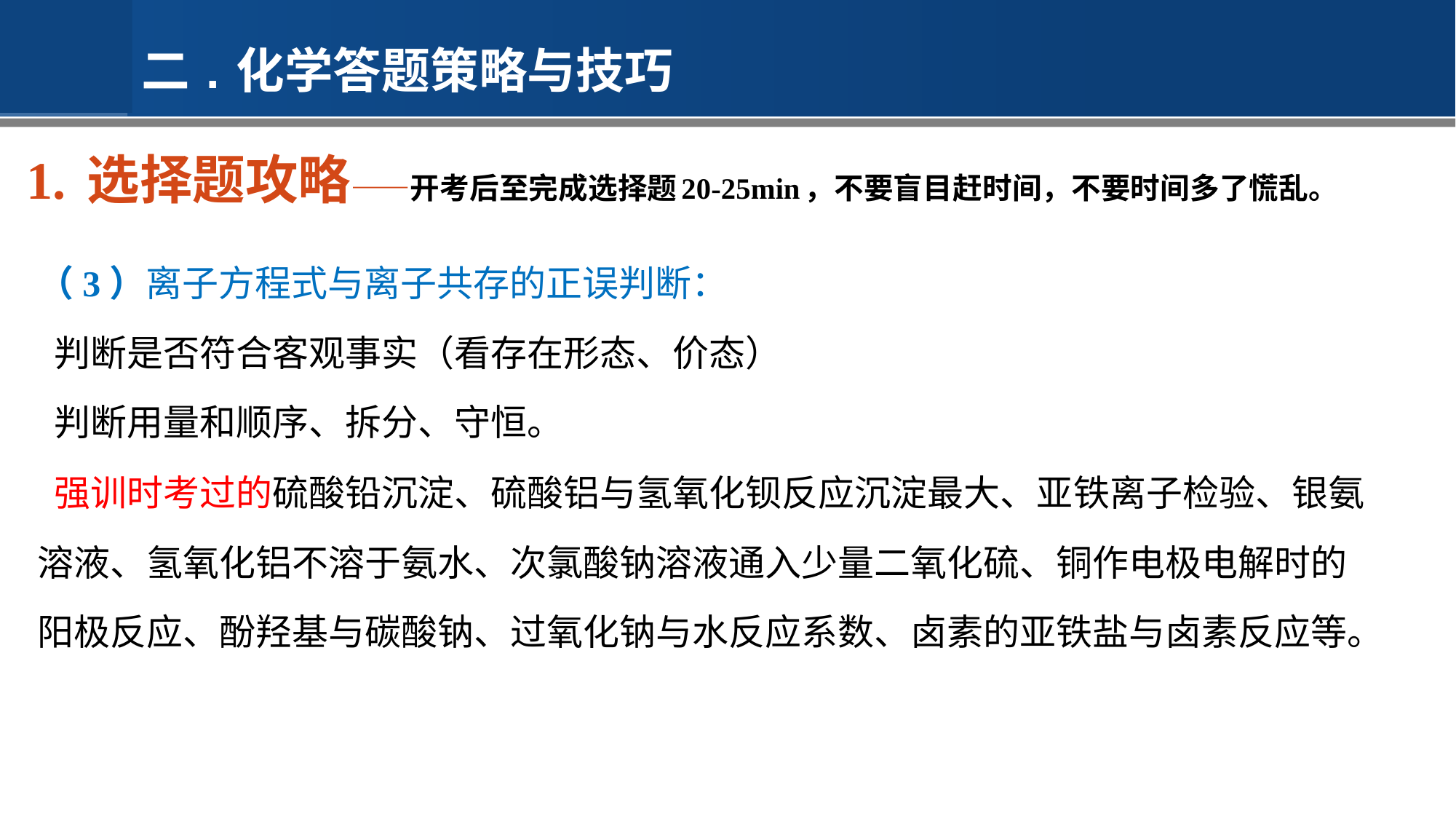

二.化学答题策略与技巧
1. 选择题攻略——开考后至完成选择题20-25min，不要盲目赶时间，不要时间多了慌乱。
（3）离子方程式与离子共存的正误判断：
 判断是否符合客观事实（看存在形态、价态）
 判断用量和顺序、拆分、守恒。
 强训时考过的硫酸铅沉淀、硫酸铝与氢氧化钡反应沉淀最大、亚铁离子检验、银氨溶液、氢氧化铝不溶于氨水、次氯酸钠溶液通入少量二氧化硫、铜作电极电解时的阳极反应、酚羟基与碳酸钠、过氧化钠与水反应系数、卤素的亚铁盐与卤素反应等。

9